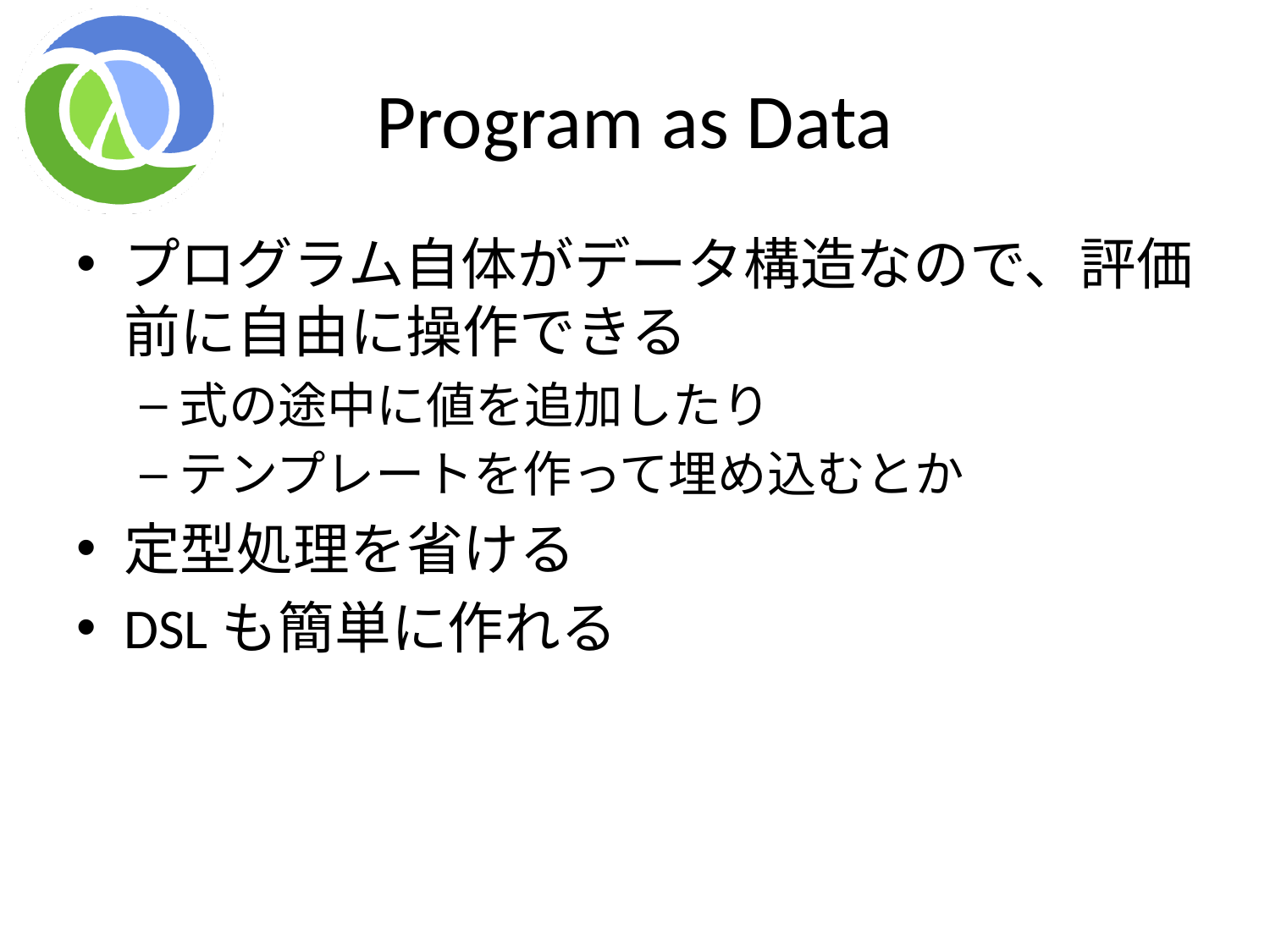

# Program as Data
プログラム自体がデータ構造なので、評価前に自由に操作できる
式の途中に値を追加したり
テンプレートを作って埋め込むとか
定型処理を省ける
DSLも簡単に作れる